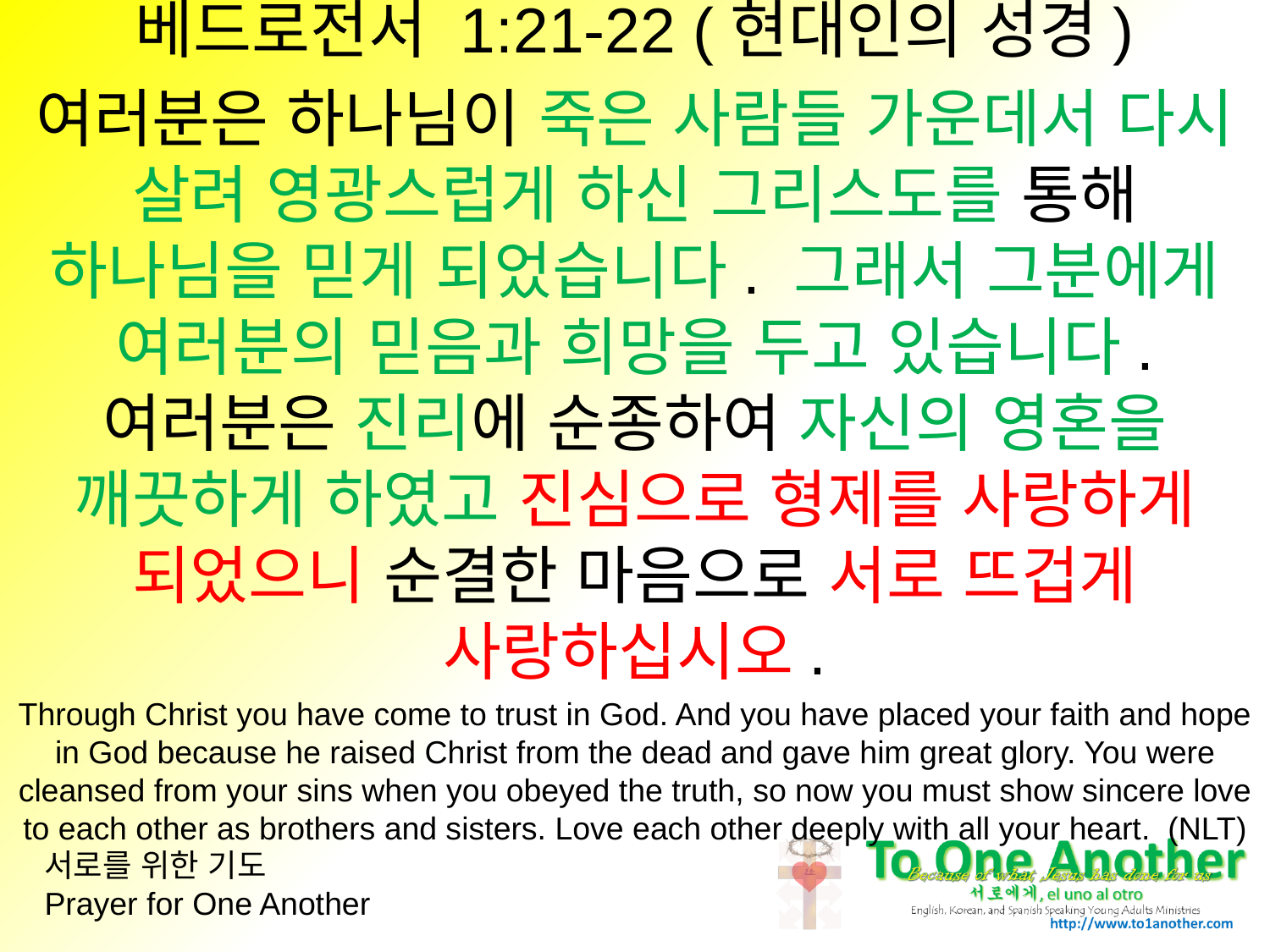

베드로전서 1:21-22 (현대인의 성경)
여러분은 하나님이 죽은 사람들 가운데서 다시 살려 영광스럽게 하신 그리스도를 통해 하나님을 믿게 되었습니다. 그래서 그분에게 여러분의 믿음과 희망을 두고 있습니다. 여러분은 진리에 순종하여 자신의 영혼을 깨끗하게 하였고 진심으로 형제를 사랑하게 되었으니 순결한 마음으로 서로 뜨겁게 사랑하십시오.
Through Christ you have come to trust in God. And you have placed your faith and hope in God because he raised Christ from the dead and gave him great glory. You were cleansed from your sins when you obeyed the truth, so now you must show sincere love to each other as brothers and sisters. Love each other deeply with all your heart.  (NLT)
# 서로를 위한 기도 Prayer for One Another